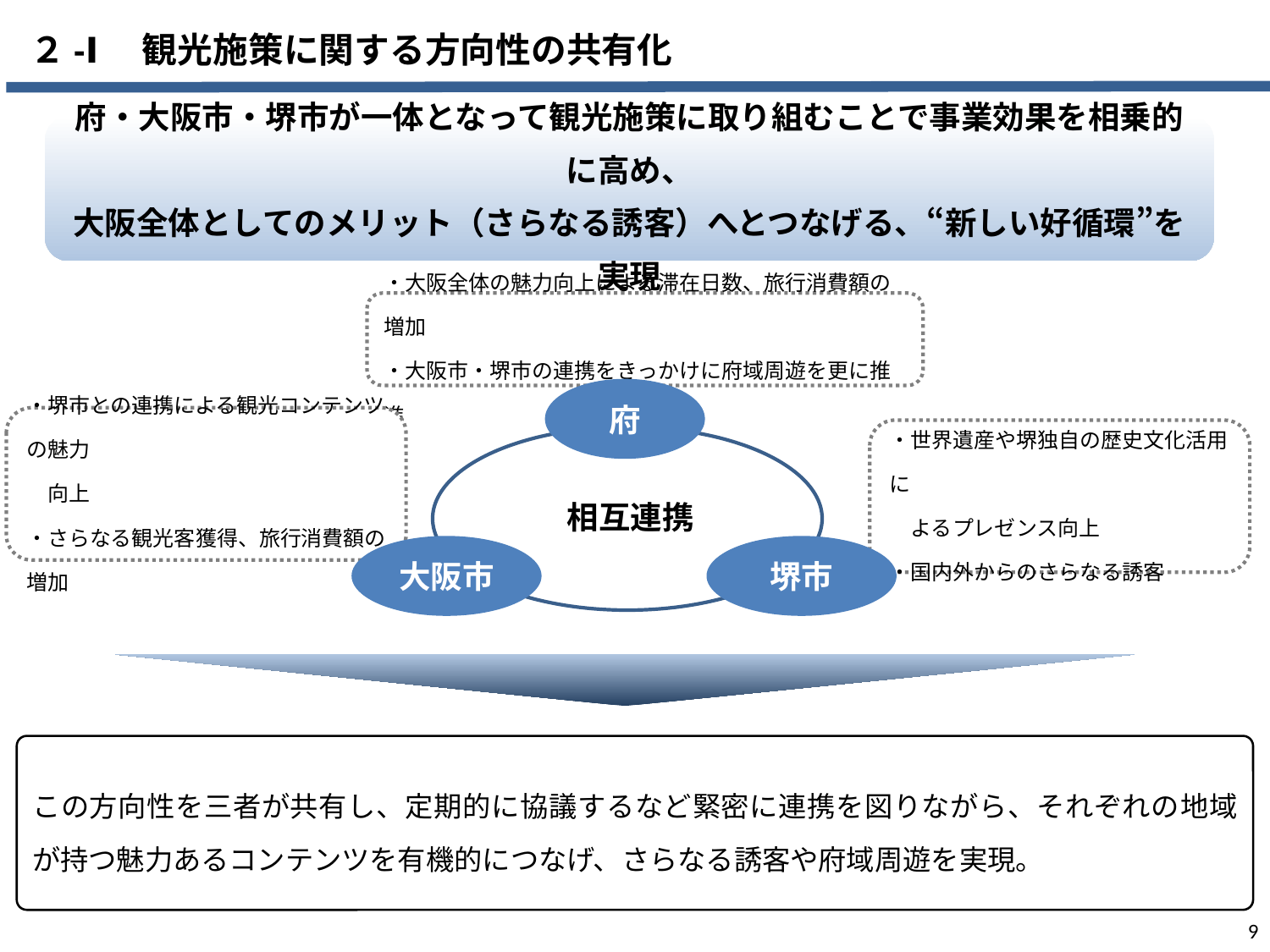

２-Ⅰ　観光施策に関する方向性の共有化
府・大阪市・堺市が一体となって観光施策に取り組むことで事業効果を相乗的に高め、
大阪全体としてのメリット（さらなる誘客）へとつなげる、“新しい好循環”を実現
・大阪全体の魅力向上による滞在日数、旅行消費額の増加
・大阪市・堺市の連携をきっかけに府域周遊を更に推進
府

・堺市との連携による観光コンテンツの魅力
　向上
・さらなる観光客獲得、旅行消費額の増加

・世界遺産や堺独自の歴史文化活用に
　よるプレゼンス向上
・国内外からのさらなる誘客

相互連携

大阪市
堺市

この方向性を三者が共有し、定期的に協議するなど緊密に連携を図りながら、それぞれの地域が持つ魅力あるコンテンツを有機的につなげ、さらなる誘客や府域周遊を実現。
9